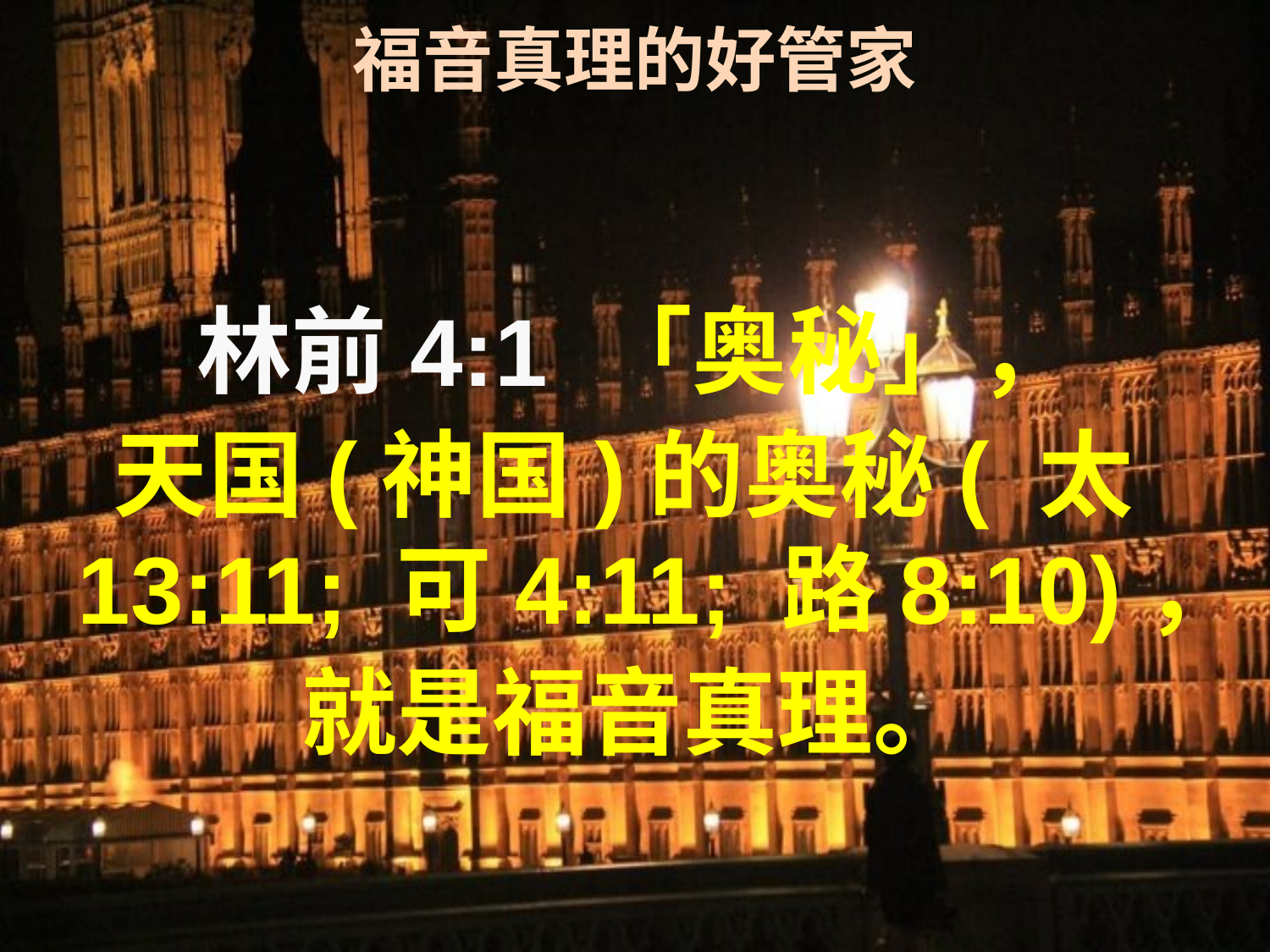

福音真理的好管家
林前4:1 「奥秘」，
天国(神国)的奥秘( 太13:11; 可4:11; 路8:10)，
就是福音真理。